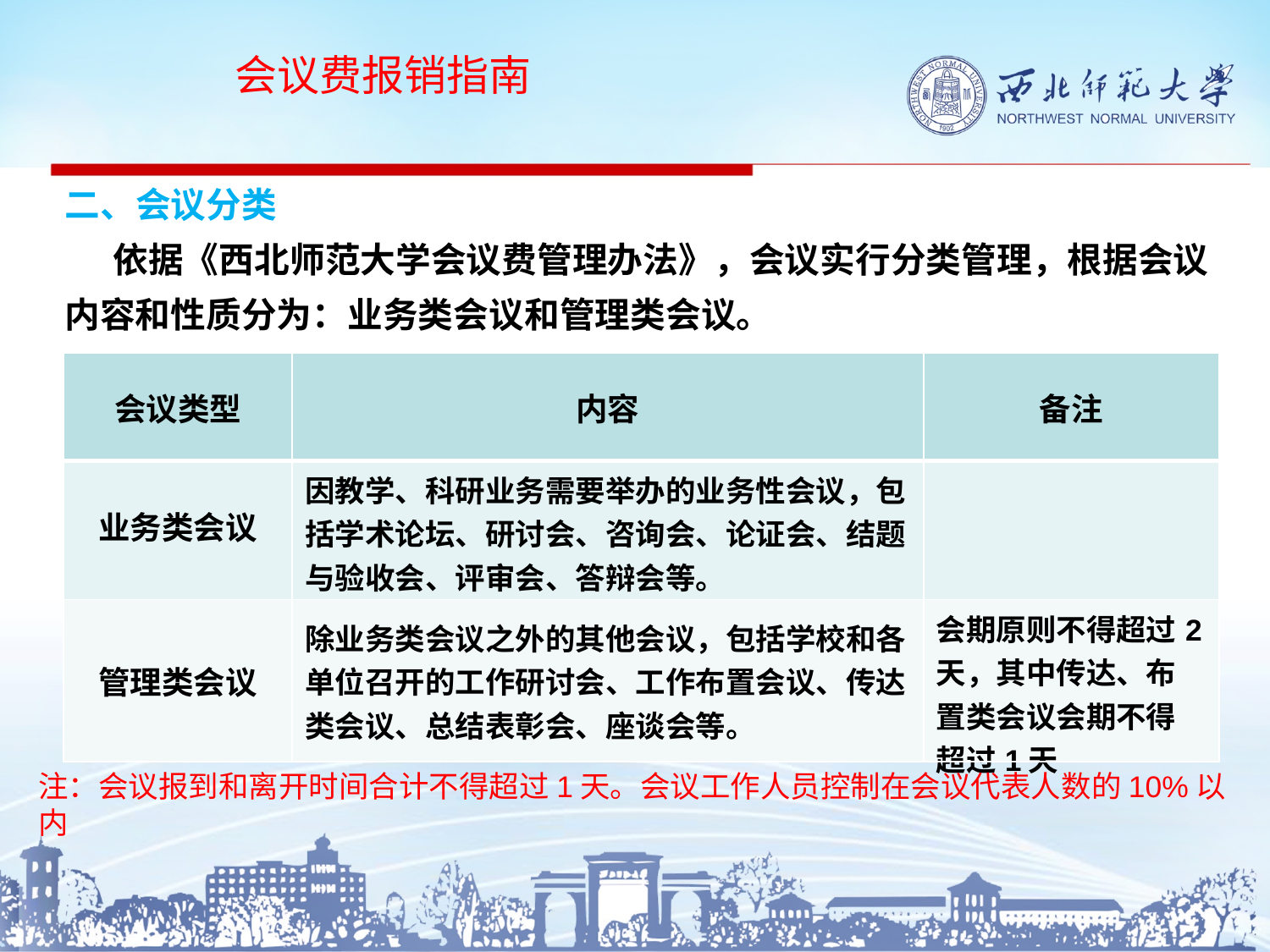

会议费报销指南
二、会议分类
      依据《西北师范大学会议费管理办法》，会议实行分类管理，根据会议内容和性质分为：业务类会议和管理类会议。
| 会议类型 | 内容 | 备注 |
| --- | --- | --- |
| 业务类会议 | 因教学、科研业务需要举办的业务性会议，包括学术论坛、研讨会、咨询会、论证会、结题与验收会、评审会、答辩会等。 |  |
| 管理类会议 | 除业务类会议之外的其他会议，包括学校和各单位召开的工作研讨会、工作布置会议、传达类会议、总结表彰会、座谈会等。 | 会期原则不得超过2天，其中传达、布置类会议会期不得超过1天 |
注：会议报到和离开时间合计不得超过1天。会议工作人员控制在会议代表人数的10%以内